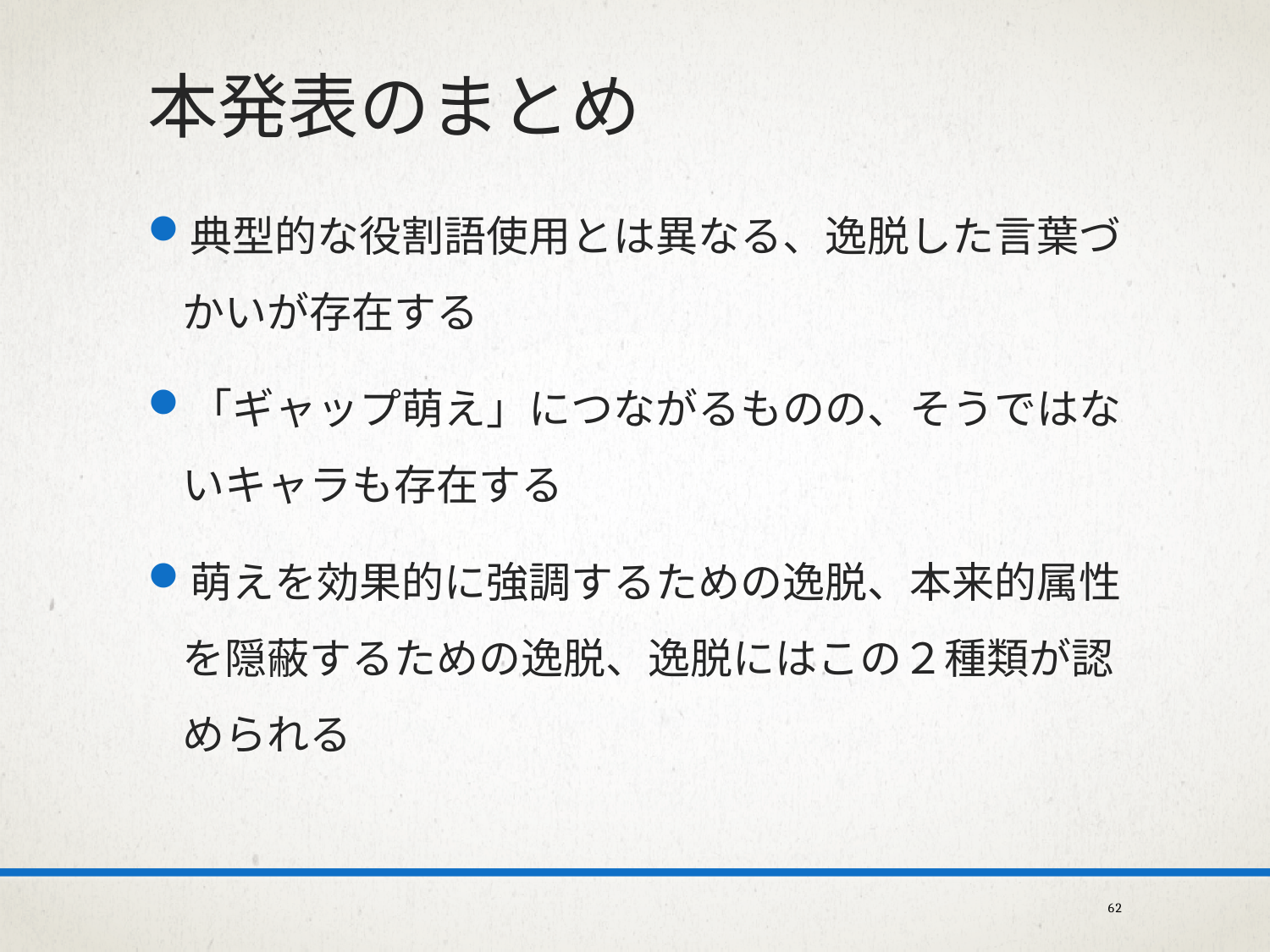

本発表のまとめ
典型的な役割語使用とは異なる、逸脱した言葉づかいが存在する
「ギャップ萌え」につながるものの、そうではないキャラも存在する
萌えを効果的に強調するための逸脱、本来的属性を隠蔽するための逸脱、逸脱にはこの２種類が認められる
62